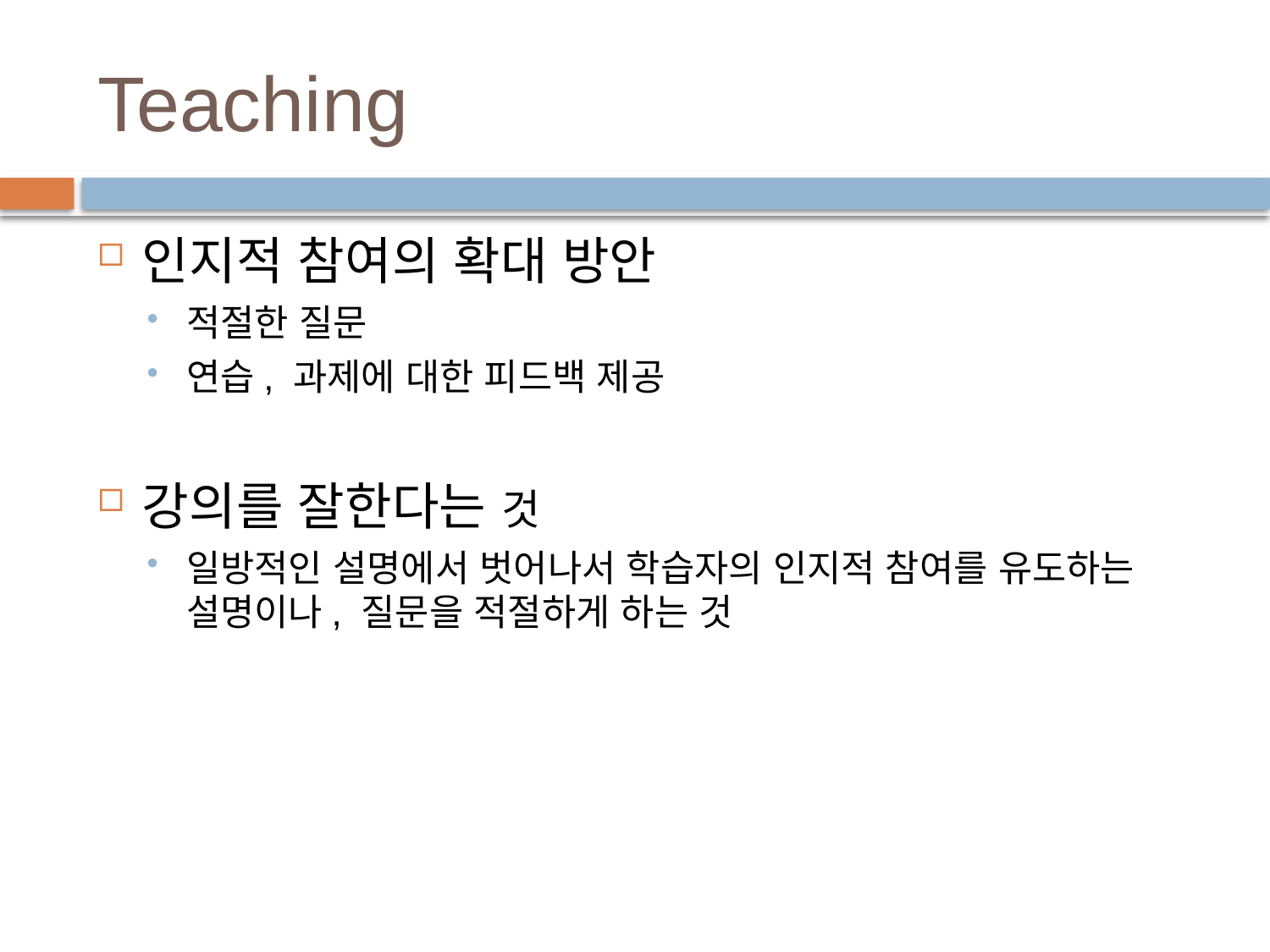

# Teaching
인지적 참여의 확대 방안
적절한 질문
연습, 과제에 대한 피드백 제공

강의를 잘한다는 것
일방적인 설명에서 벗어나서 학습자의 인지적 참여를 유도하는 설명이나, 질문을 적절하게 하는 것